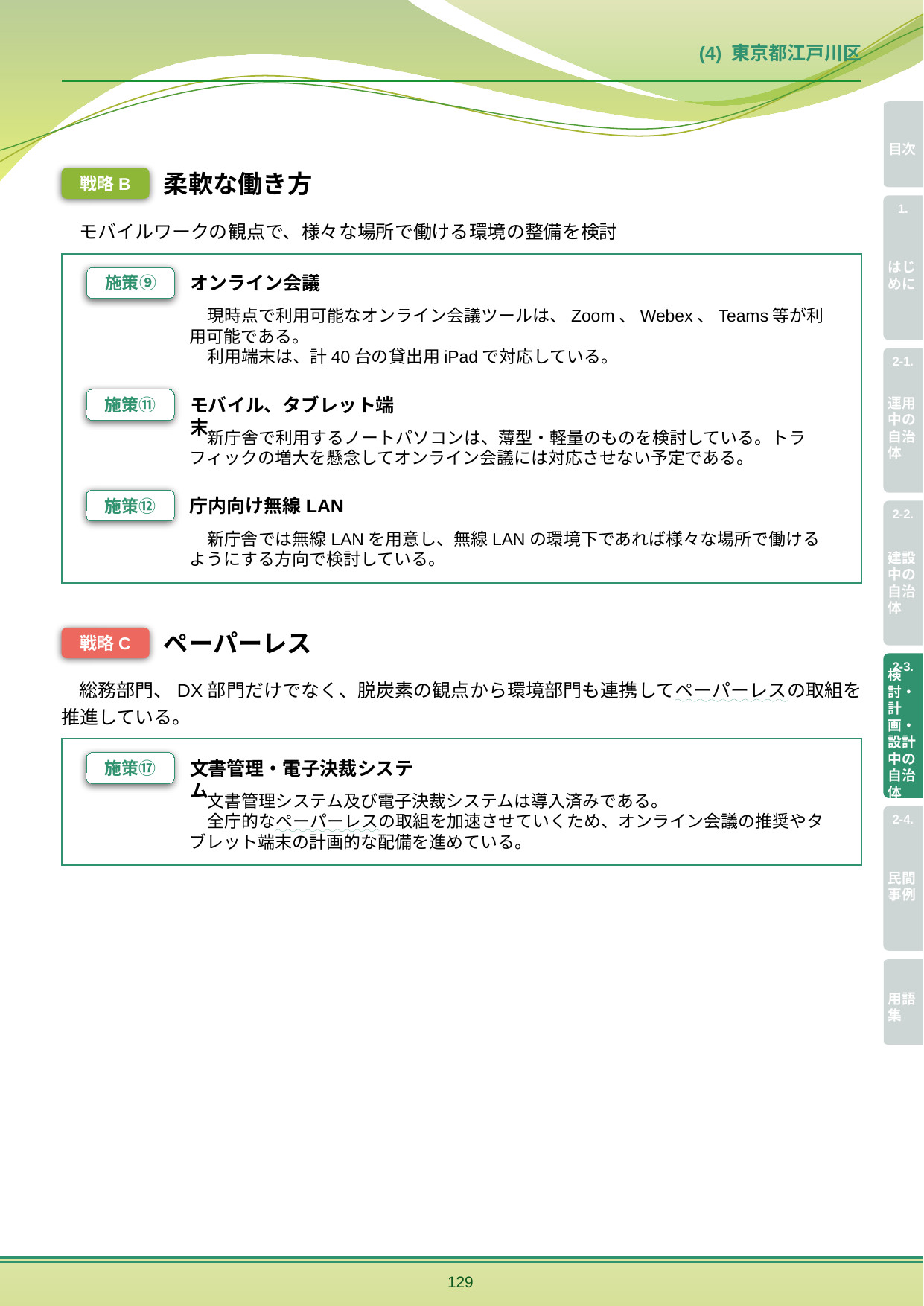

(4) 東京都江戸川区
戦略B
柔軟な働き方
モバイルワークの観点で、様々な場所で働ける環境の整備を検討

施策⑨
オンライン会議
現時点で利用可能なオンライン会議ツールは、Zoom、Webex、Teams等が利用可能である。
利用端末は、計40台の貸出用iPadで対応している。
施策⑪
モバイル、タブレット端末
新庁舎で利用するノートパソコンは、薄型・軽量のものを検討している。トラフィックの増大を懸念してオンライン会議には対応させない予定である。
施策⑫
庁内向け無線LAN
新庁舎では無線LANを用意し、無線LANの環境下であれば様々な場所で働けるようにする方向で検討している。
戦略C
ペーパーレス
総務部門、DX部門だけでなく、脱炭素の観点から環境部門も連携してペーパーレスの取組を推進している。

施策⑰
文書管理・電子決裁システム
文書管理システム及び電子決裁システムは導入済みである。
全庁的なペーパーレスの取組を加速させていくため、オンライン会議の推奨やタブレット端末の計画的な配備を進めている。
129